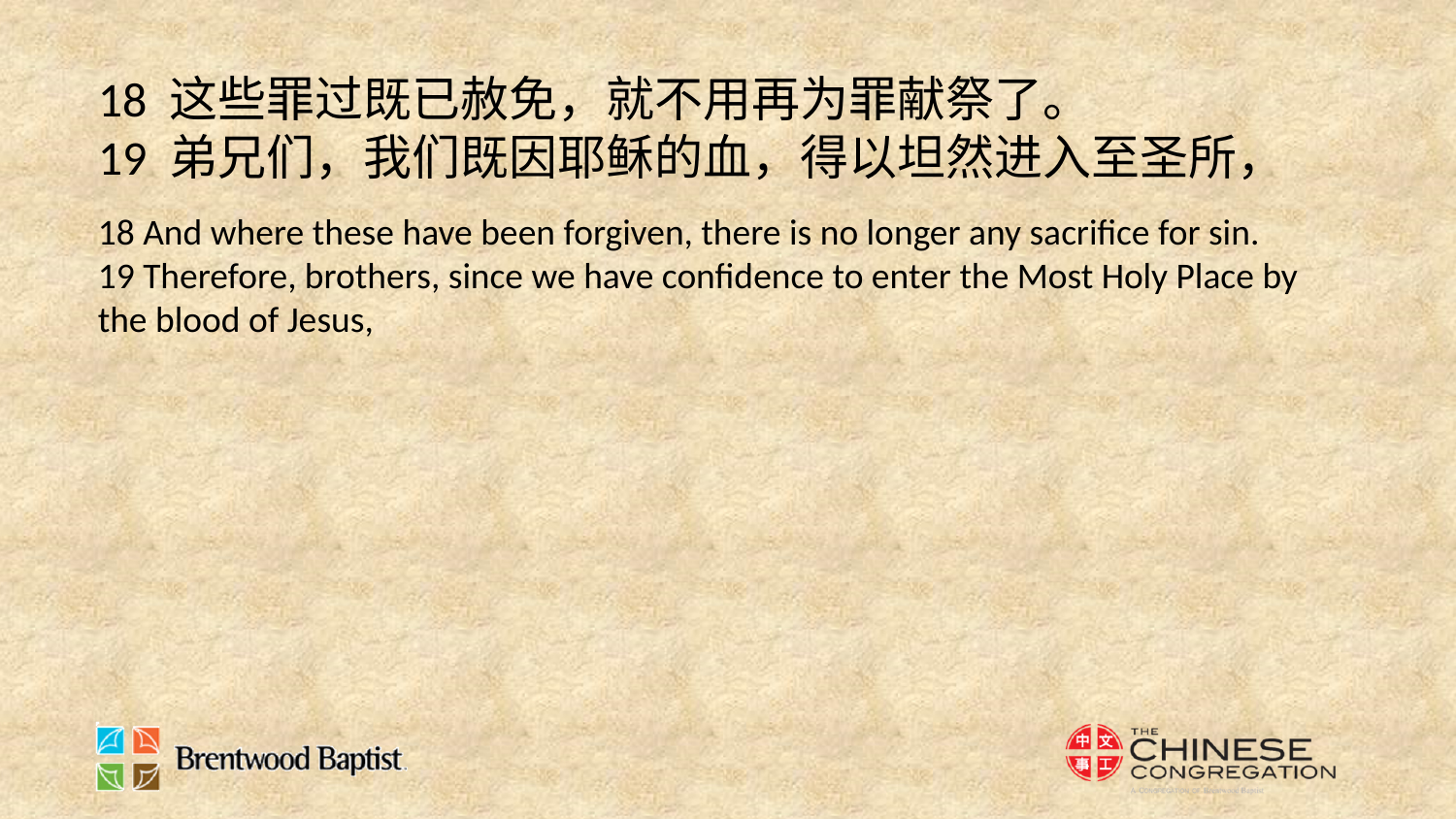

18 这些罪过既已赦免，就不用再为罪献祭了。
19 弟兄们，我们既因耶稣的血，得以坦然进入至圣所，

18 And where these have been forgiven, there is no longer any sacrifice for sin.
19 Therefore, brothers, since we have confidence to enter the Most Holy Place by the blood of Jesus,